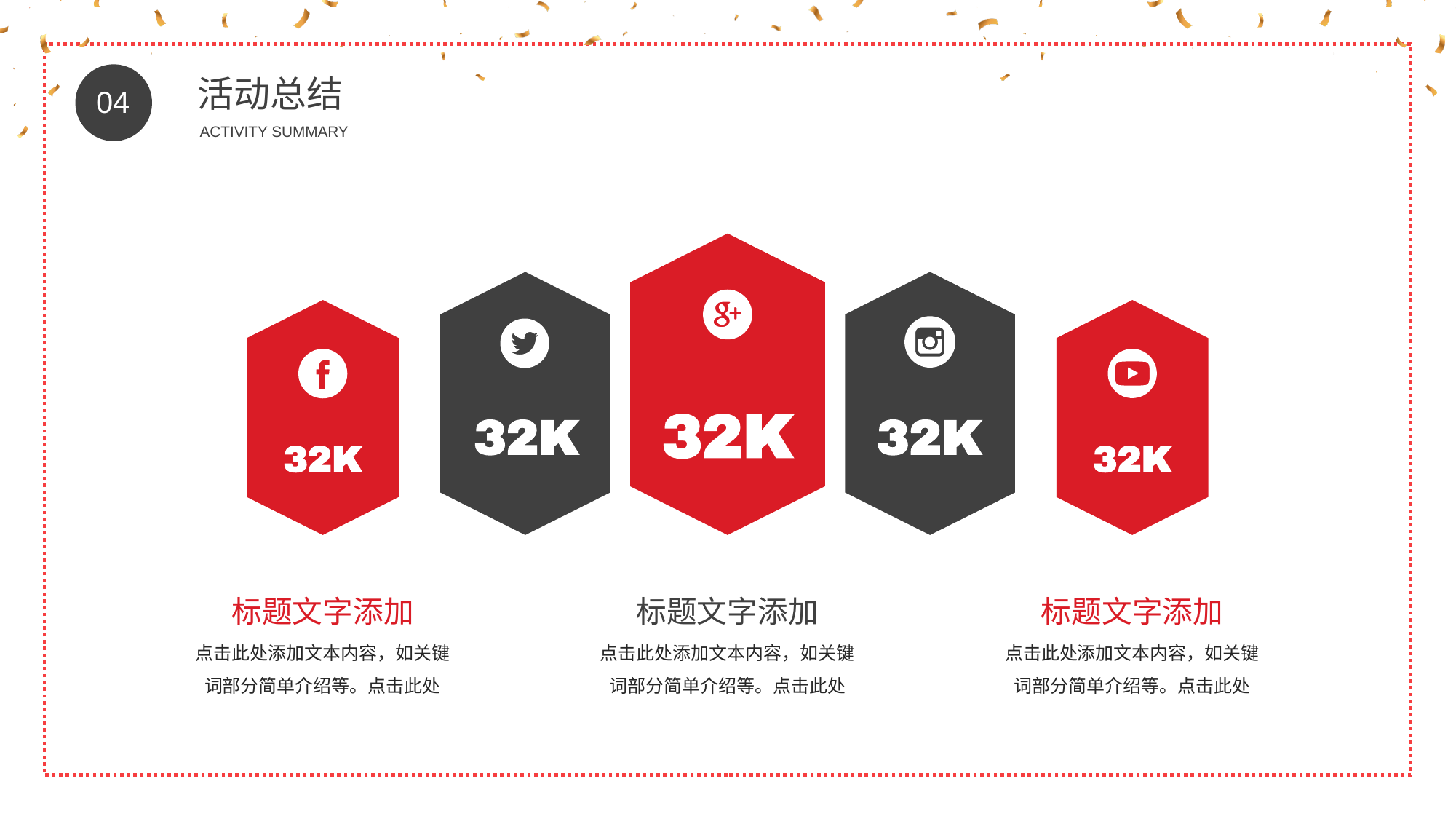

BY YUSHEN

活动总结
04
ACTIVITY SUMMARY

32K
标题文字添加
点击此处添加文本内容，如关键词部分简单介绍等。点击此处

32K

32K

32K
标题文字添加
点击此处添加文本内容，如关键词部分简单介绍等。点击此处

32K
标题文字添加
点击此处添加文本内容，如关键词部分简单介绍等。点击此处